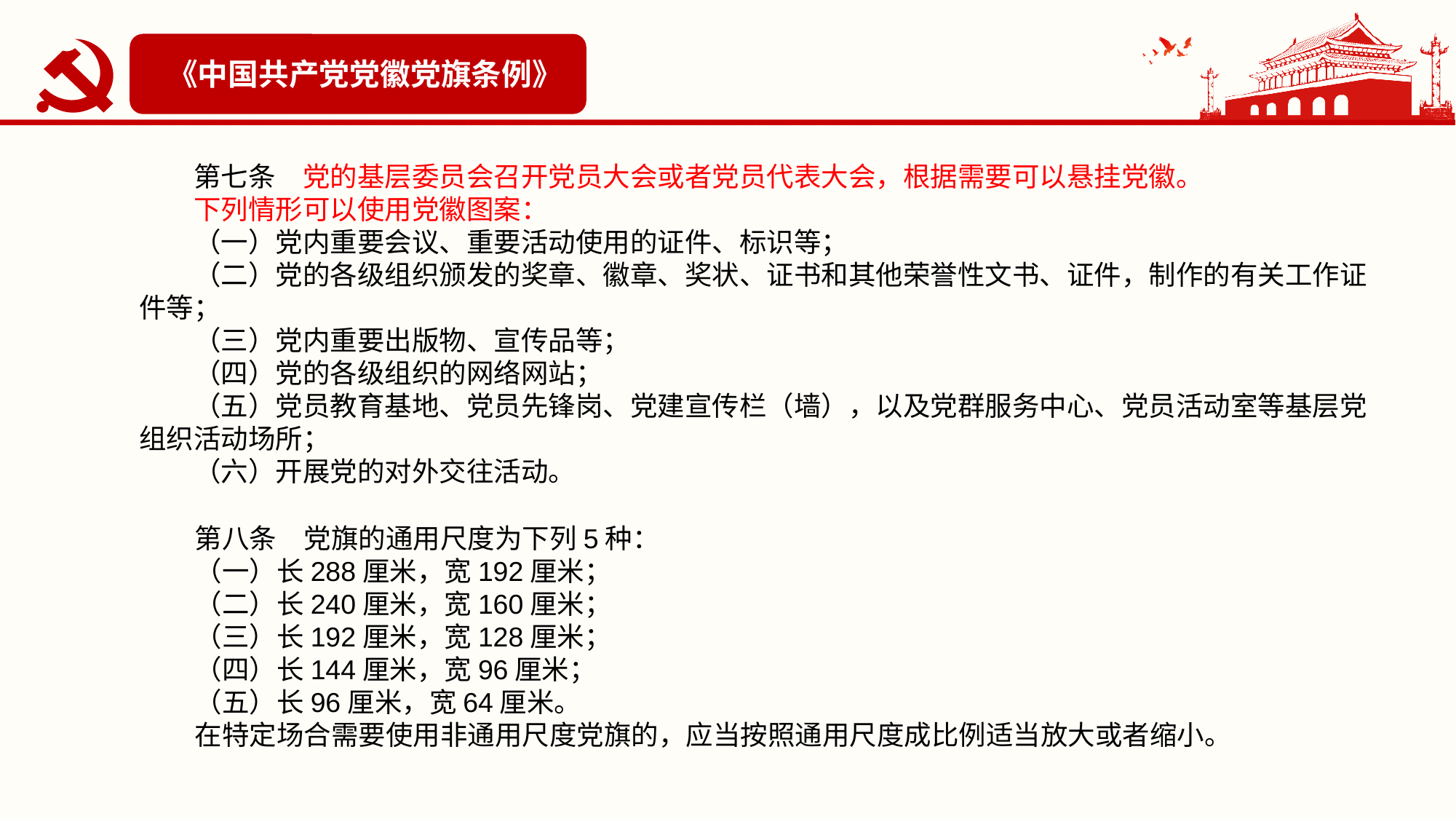

《中国共产党党徽党旗条例》
　　第七条　党的基层委员会召开党员大会或者党员代表大会，根据需要可以悬挂党徽。
　　下列情形可以使用党徽图案：
　　（一）党内重要会议、重要活动使用的证件、标识等；
　　（二）党的各级组织颁发的奖章、徽章、奖状、证书和其他荣誉性文书、证件，制作的有关工作证件等；
　　（三）党内重要出版物、宣传品等；
　　（四）党的各级组织的网络网站；
　　（五）党员教育基地、党员先锋岗、党建宣传栏（墙），以及党群服务中心、党员活动室等基层党组织活动场所；
　　（六）开展党的对外交往活动。
　　第八条　党旗的通用尺度为下列5种：
　　（一）长288厘米，宽192厘米；
　　（二）长240厘米，宽160厘米；
　　（三）长192厘米，宽128厘米；
　　（四）长144厘米，宽96厘米；
　　（五）长96厘米，宽64厘米。
　　在特定场合需要使用非通用尺度党旗的，应当按照通用尺度成比例适当放大或者缩小。